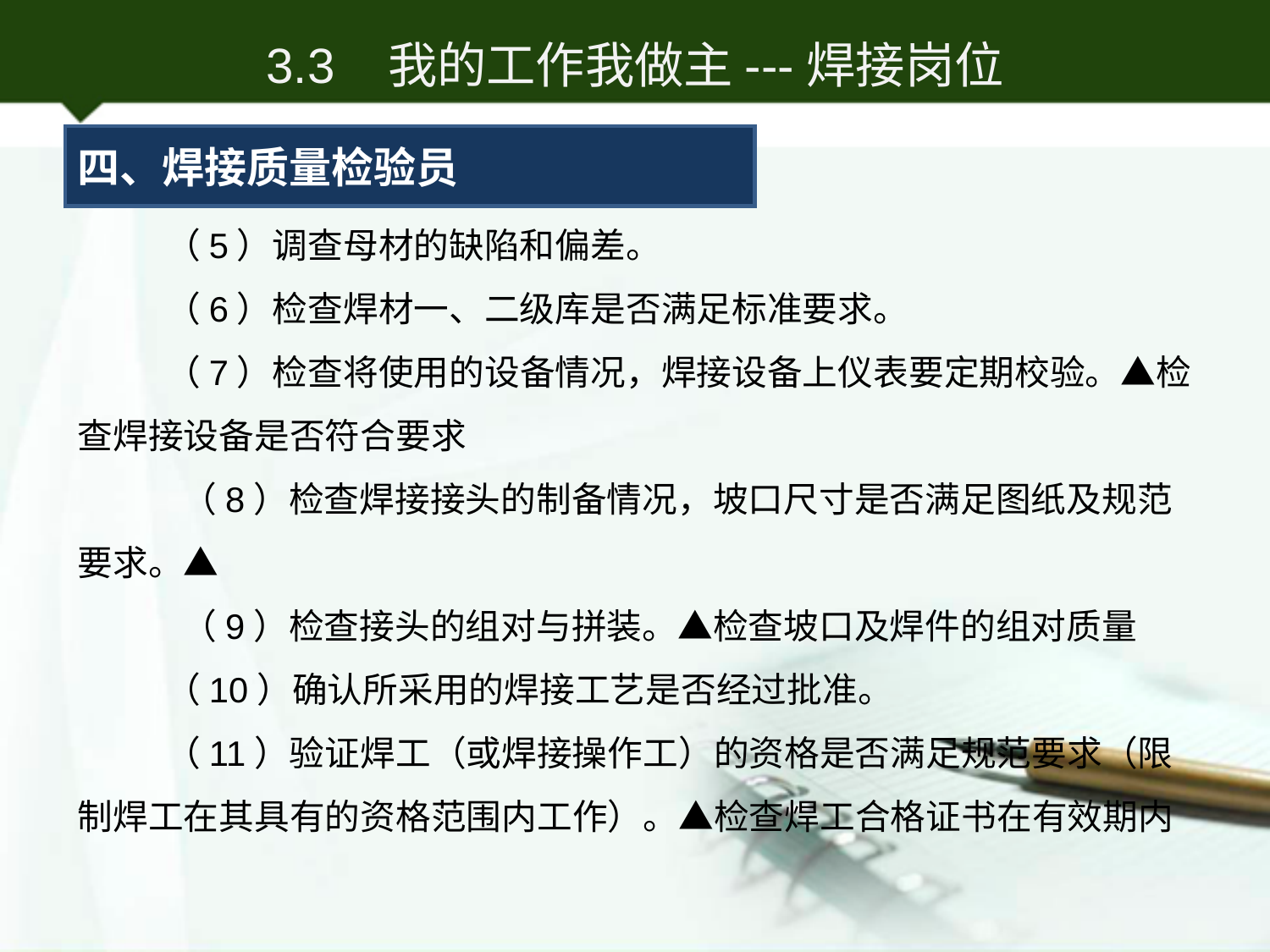

3.3   我的工作我做主---焊接岗位
四、焊接质量检验员
（5）调查母材的缺陷和偏差。
（6）检查焊材一、二级库是否满足标准要求。
（7）检查将使用的设备情况，焊接设备上仪表要定期校验。▲检查焊接设备是否符合要求
 （8）检查焊接接头的制备情况，坡口尺寸是否满足图纸及规范要求。▲
 （9）检查接头的组对与拼装。▲检查坡口及焊件的组对质量
（10）确认所采用的焊接工艺是否经过批准。
（11）验证焊工（或焊接操作工）的资格是否满足规范要求（限制焊工在其具有的资格范围内工作）。▲检查焊工合格证书在有效期内